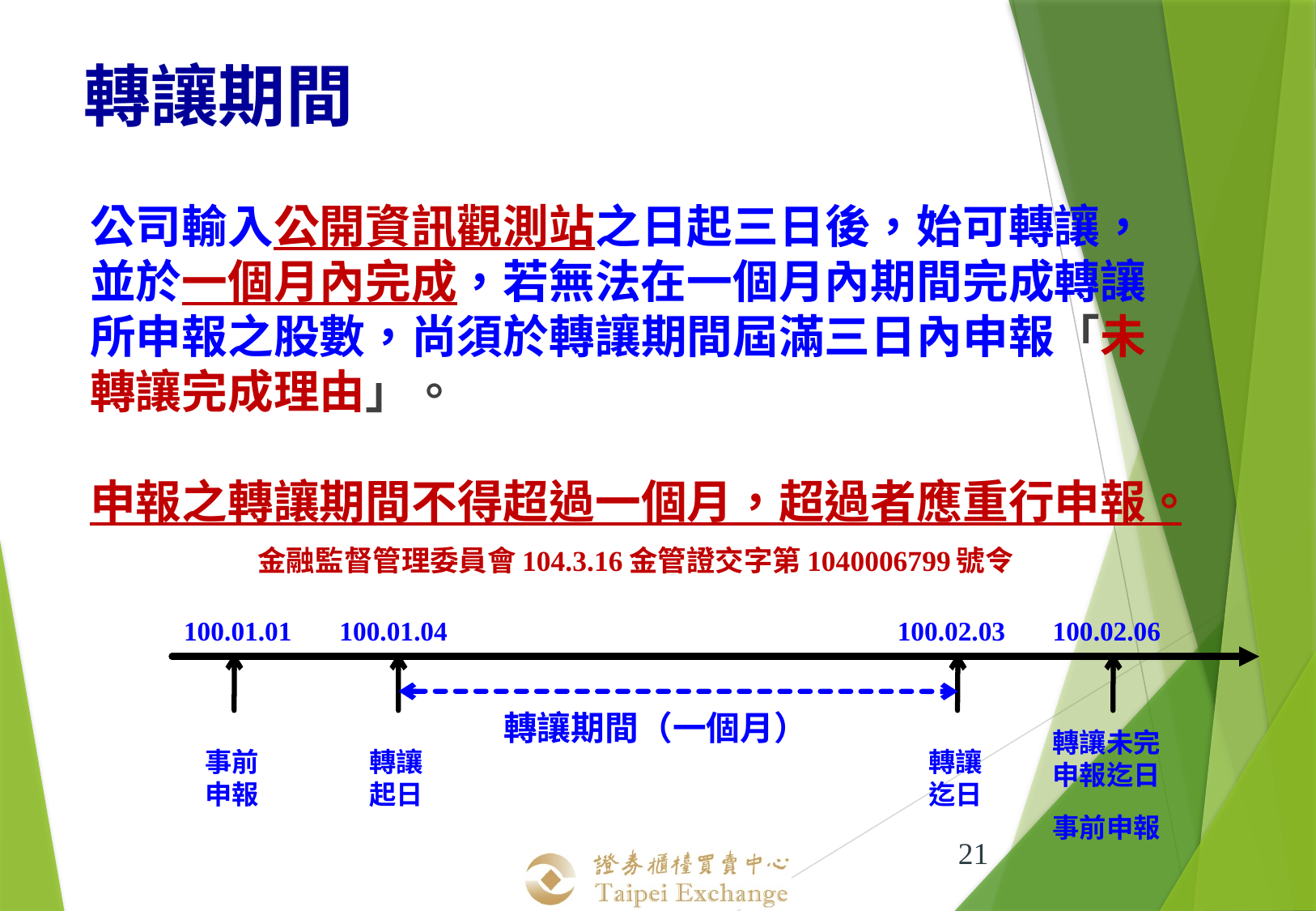

轉讓期間
公司輸入公開資訊觀測站之日起三日後，始可轉讓，並於一個月內完成，若無法在一個月內期間完成轉讓所申報之股數，尚須於轉讓期間屆滿三日內申報「未轉讓完成理由」。

申報之轉讓期間不得超過一個月，超過者應重行申報。
金融監督管理委員會104.3.16金管證交字第1040006799號令

100.01.01
100.01.04
100.02.03
100.02.06
轉讓期間（一個月）
轉讓未完
申報迄日
事前申報
轉讓起日
轉讓迄日
事前申報
21